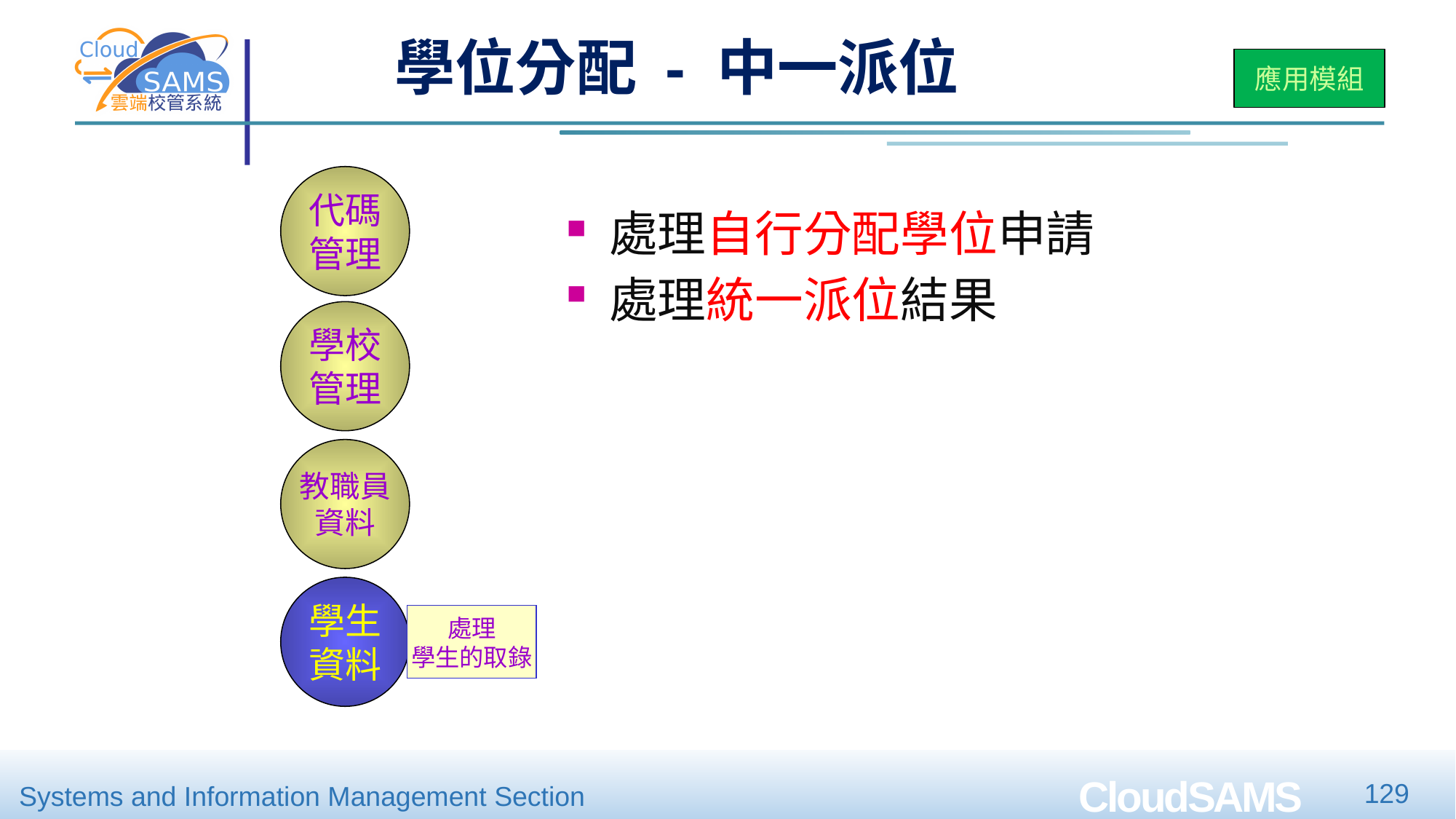

學位分配 - 中一派位
應用模組
代碼
管理
學校
管理
教職員
資料
學生
資料
處理
學生的取錄
處理自行分配學位申請
處理統一派位結果

129